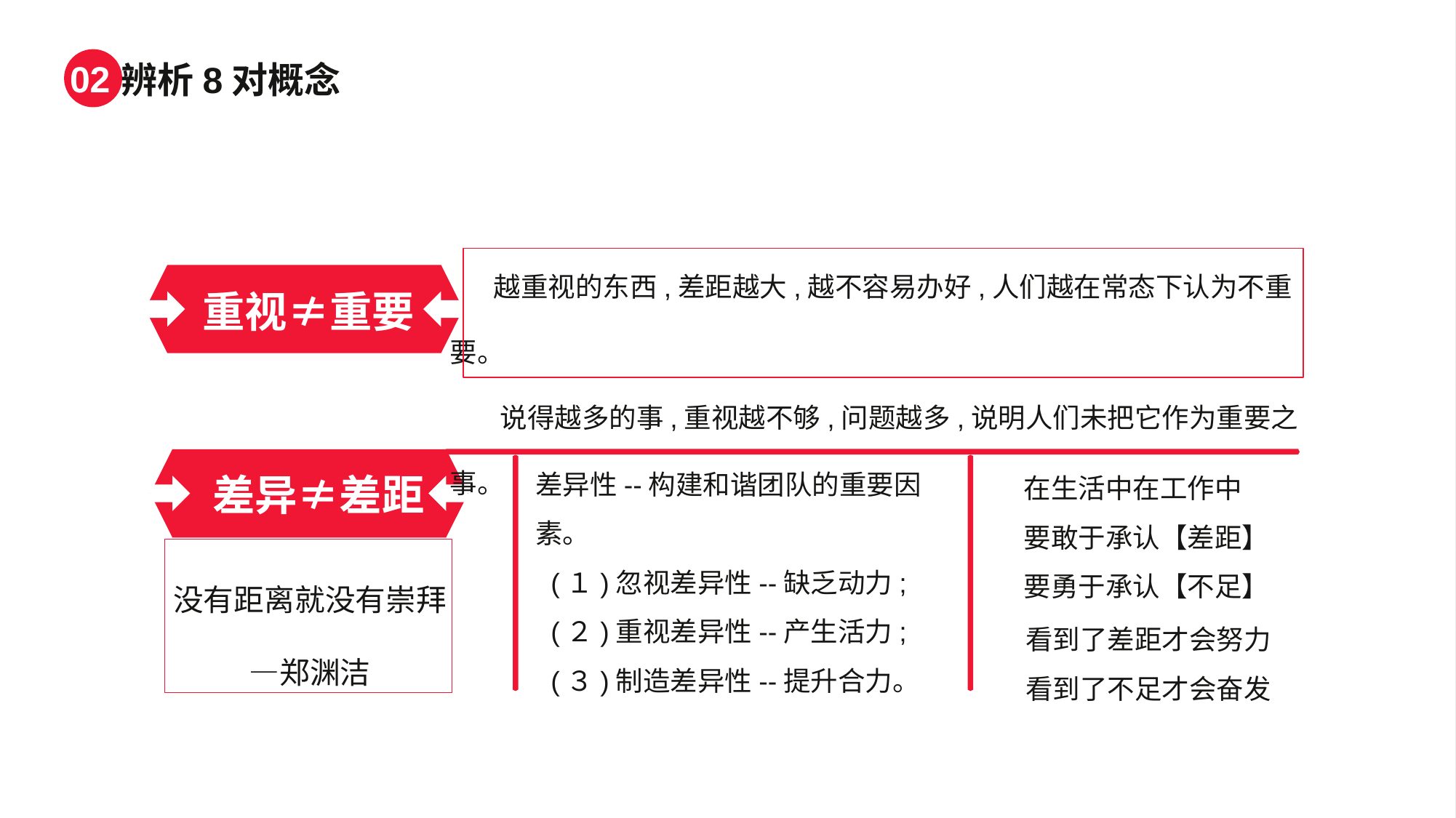

越重视的东西,差距越大,越不容易办好,人们越在常态下认为不重要。
       说得越多的事,重视越不够,问题越多,说明人们未把它作为重要之事。

重视≠重要

在生活中在工作中
要敢于承认【差距】
要勇于承认【不足】

看到了差距才会努力
看到了不足才会奋发
差异性--构建和谐团队的重要因素。
  (１)忽视差异性--缺乏动力;
  (２)重视差异性--产生活力;
  (３)制造差异性--提升合力。

差异≠差距

没有距离就没有崇拜—郑渊洁